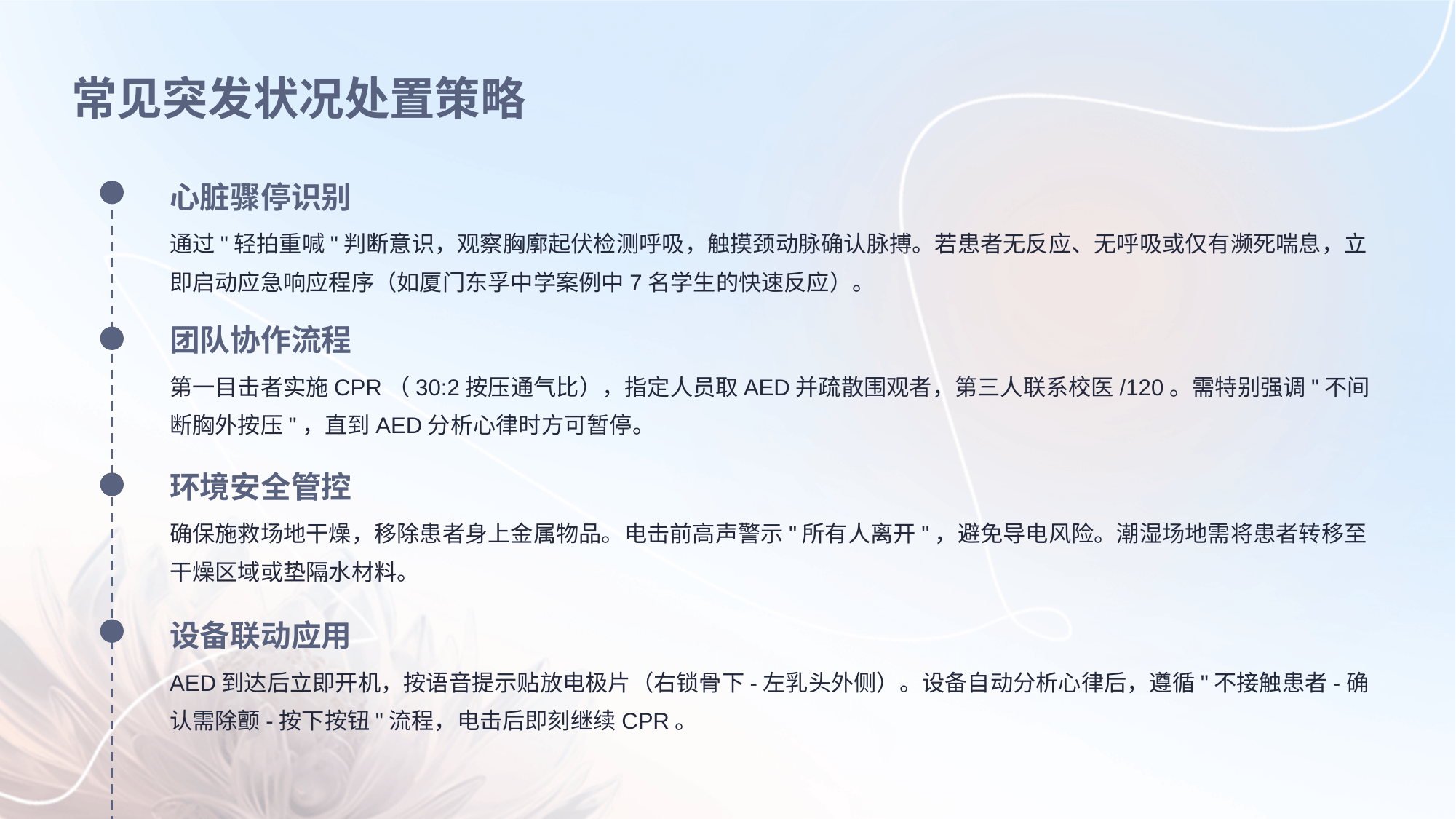

常见突发状况处置策略
心脏骤停识别

通过"轻拍重喊"判断意识，观察胸廓起伏检测呼吸，触摸颈动脉确认脉搏。若患者无反应、无呼吸或仅有濒死喘息，立即启动应急响应程序（如厦门东孚中学案例中7名学生的快速反应）。
团队协作流程

第一目击者实施CPR（30:2按压通气比），指定人员取AED并疏散围观者，第三人联系校医/120。需特别强调"不间断胸外按压"，直到AED分析心律时方可暂停。
环境安全管控

确保施救场地干燥，移除患者身上金属物品。电击前高声警示"所有人离开"，避免导电风险。潮湿场地需将患者转移至干燥区域或垫隔水材料。
设备联动应用

AED到达后立即开机，按语音提示贴放电极片（右锁骨下-左乳头外侧）。设备自动分析心律后，遵循"不接触患者-确认需除颤-按下按钮"流程，电击后即刻继续CPR。